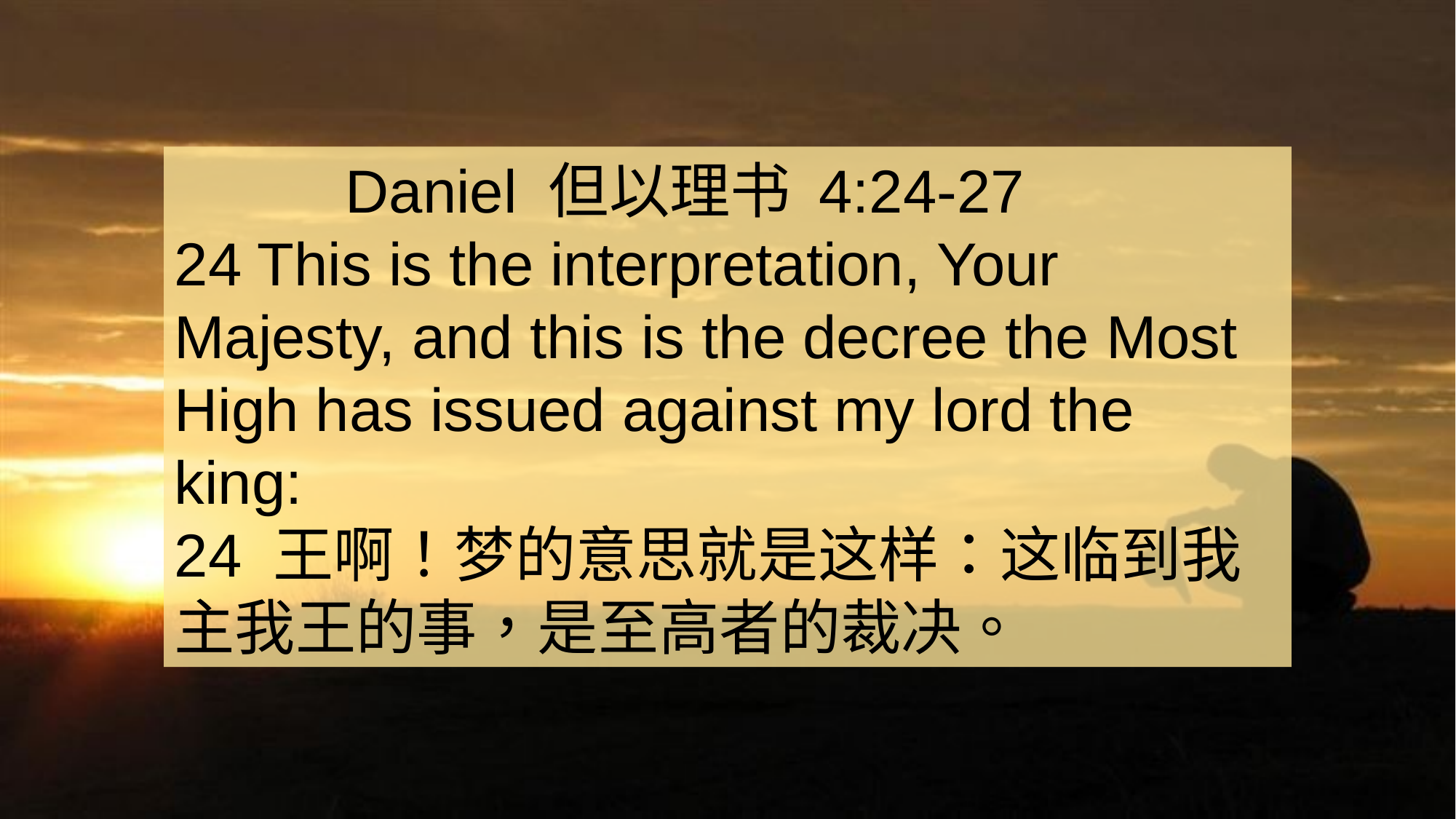

Daniel 但以理书 4:24-27
24 This is the interpretation, Your Majesty, and this is the decree the Most High has issued against my lord the king:
24 王啊！梦的意思就是这样：这临到我主我王的事，是至高者的裁决。